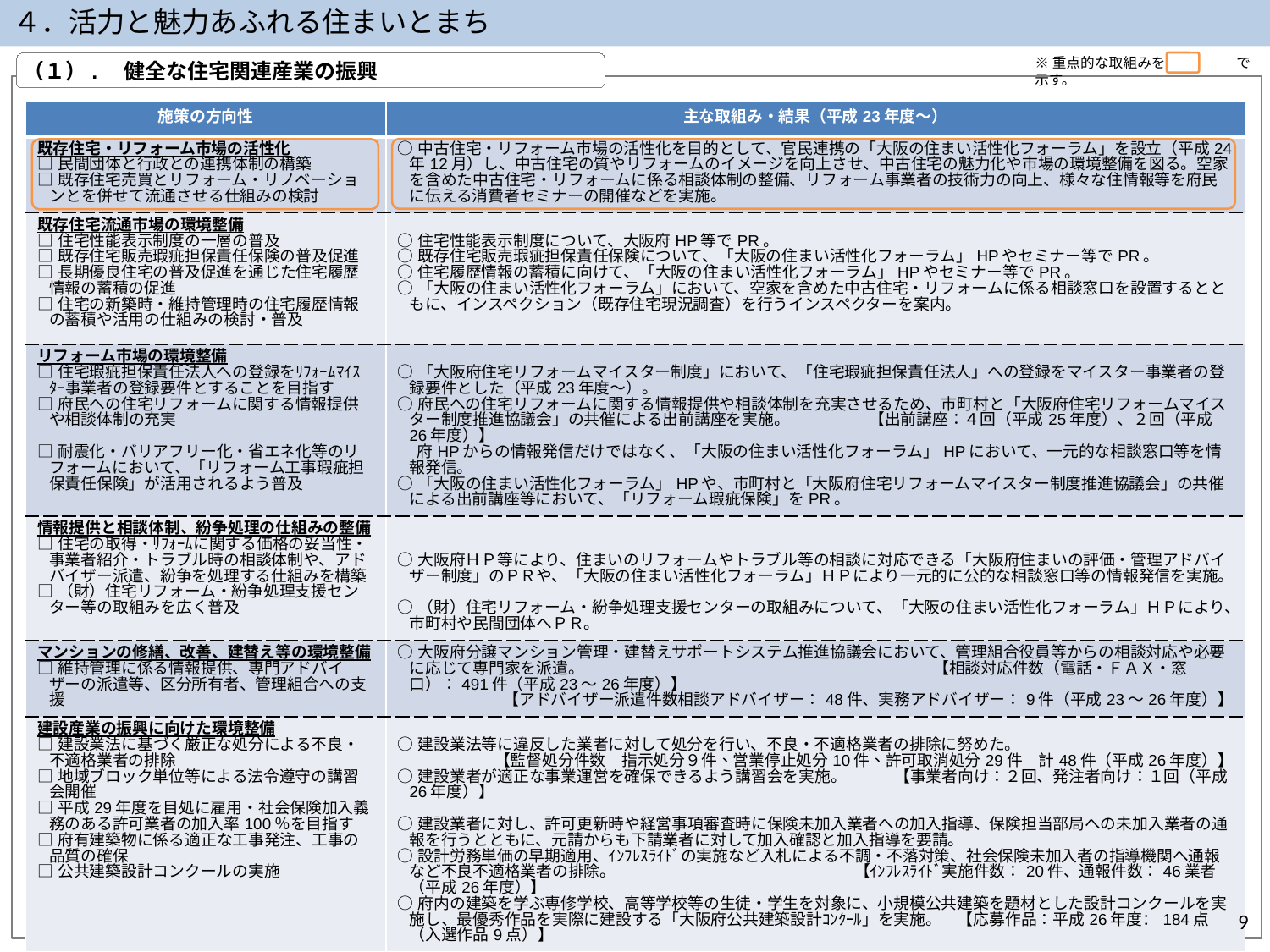

４．活力と魅力あふれる住まいとまち
※重点的な取組みを　　　　　で示す。

（１）.　健全な住宅関連産業の振興

| 施策の方向性 | 主な取組み・結果（平成23年度～） |
| --- | --- |
| 既存住宅・リフォーム市場の活性化 □民間団体と行政との連携体制の構築 □既存住宅売買とリフォーム・リノベーションとを併せて流通させる仕組みの検討 | ○中古住宅・リフォーム市場の活性化を目的として、官民連携の「大阪の住まい活性化フォーラム」を設立（平成24年12月）し、中古住宅の質やリフォームのイメージを向上させ、中古住宅の魅力化や市場の環境整備を図る。空家を含めた中古住宅・リフォームに係る相談体制の整備、リフォーム事業者の技術力の向上、様々な住情報等を府民に伝える消費者セミナーの開催などを実施。 |
| 既存住宅流通市場の環境整備 □住宅性能表示制度の一層の普及 □既存住宅販売瑕疵担保責任保険の普及促進 □長期優良住宅の普及促進を通じた住宅履歴情報の蓄積の促進 □住宅の新築時・維持管理時の住宅履歴情報の蓄積や活用の仕組みの検討・普及 | ○住宅性能表示制度について、大阪府HP等でPR。 ○既存住宅販売瑕疵担保責任保険について、「大阪の住まい活性化フォーラム」HPやセミナー等でPR。 ○住宅履歴情報の蓄積に向けて、「大阪の住まい活性化フォーラム」HPやセミナー等でPR。 ○「大阪の住まい活性化フォーラム」において、空家を含めた中古住宅・リフォームに係る相談窓口を設置するとともに、インスペクション（既存住宅現況調査）を行うインスペクターを案内。 |
| リフォーム市場の環境整備 □住宅瑕疵担保責任法人への登録をﾘﾌｫｰﾑﾏｲｽﾀｰ事業者の登録要件とすることを目指す □府民への住宅リフォームに関する情報提供や相談体制の充実 □耐震化・バリアフリー化・省エネ化等のリフォームにおいて、「リフォーム工事瑕疵担保責任保険」が活用されるよう普及 | ○「大阪府住宅リフォームマイスター制度」において、「住宅瑕疵担保責任法人」への登録をマイスター事業者の登録要件とした（平成23年度～）。 ○府民への住宅リフォームに関する情報提供や相談体制を充実させるため、市町村と「大阪府住宅リフォームマイスター制度推進協議会」の共催による出前講座を実施。 【出前講座：４回（平成25年度）、２回（平成26年度）】 　 府HPからの情報発信だけではなく、「大阪の住まい活性化フォーラム」HPにおいて、一元的な相談窓口等を情報発信。 ○「大阪の住まい活性化フォーラム」HPや、市町村と「大阪府住宅リフォームマイスター制度推進協議会」の共催による出前講座等において、「リフォーム瑕疵保険」をPR。 |
| 情報提供と相談体制、紛争処理の仕組みの整備 □住宅の取得・ﾘﾌｫｰﾑに関する価格の妥当性・事業者紹介・トラブル時の相談体制や、アドバイザー派遣、紛争を処理する仕組みを構築 □（財）住宅リフォーム・紛争処理支援センター等の取組みを広く普及 | ○大阪府ＨＰ等により、住まいのリフォームやトラブル等の相談に対応できる「大阪府住まいの評価・管理アドバイザー制度」のＰＲや、「大阪の住まい活性化フォーラム」ＨＰにより一元的に公的な相談窓口等の情報発信を実施。 ○（財）住宅リフォーム・紛争処理支援センターの取組みについて、「大阪の住まい活性化フォーラム」ＨＰにより、市町村や民間団体へＰＲ。 |
| マンションの修繕、改善、建替え等の環境整備 □維持管理に係る情報提供、専門アドバイザーの派遣等、区分所有者、管理組合への支援 | ○大阪府分譲マンション管理・建替えサポートシステム推進協議会において、管理組合役員等からの相談対応や必要に応じて専門家を派遣。　　　　　　　　　　　　　　　　　　　　　　【相談対応件数（電話・ＦＡＸ・窓口）：491件（平成23～26年度）】 【アドバイザー派遣件数相談アドバイザー：48件、実務アドバイザー：9件（平成23～26年度）】 |
| 建設産業の振興に向けた環境整備 □建設業法に基づく厳正な処分による不良・不適格業者の排除 □地域ブロック単位等による法令遵守の講習会開催 □平成29年度を目処に雇用・社会保険加入義務のある許可業者の加入率100％を目指す □府有建築物に係る適正な工事発注、工事の品質の確保 □公共建築設計コンクールの実施 | ○建設業法等に違反した業者に対して処分を行い、不良・不適格業者の排除に努めた。 【監督処分件数　指示処分９件、営業停止処分10件、許可取消処分29件　計48件（平成26年度）】 ○建設業者が適正な事業運営を確保できるよう講習会を実施。　　　【事業者向け：２回、発注者向け：１回（平成26年度）】 ○建設業者に対し、許可更新時や経営事項審査時に保険未加入業者への加入指導、保険担当部局への未加入業者の通報を行うとともに、元請からも下請業者に対して加入確認と加入指導を要請。 ○設計労務単価の早期適用、ｲﾝﾌﾚｽﾗｲﾄﾞの実施など入札による不調・不落対策、社会保険未加入者の指導機関へ通報など不良不適格業者の排除。　　　　　　　　　　　　　　　【ｲﾝﾌﾚｽﾗｲﾄﾞ実施件数：20件、通報件数：46業者（平成26年度）】 ○府内の建築を学ぶ専修学校、高等学校等の生徒・学生を対象に、小規模公共建築を題材とした設計コンクールを実施し、最優秀作品を実際に建設する「大阪府公共建築設計ｺﾝｸｰﾙ」を実施。　【応募作品：平成26年度：184点（入選作品9点）】 |

9